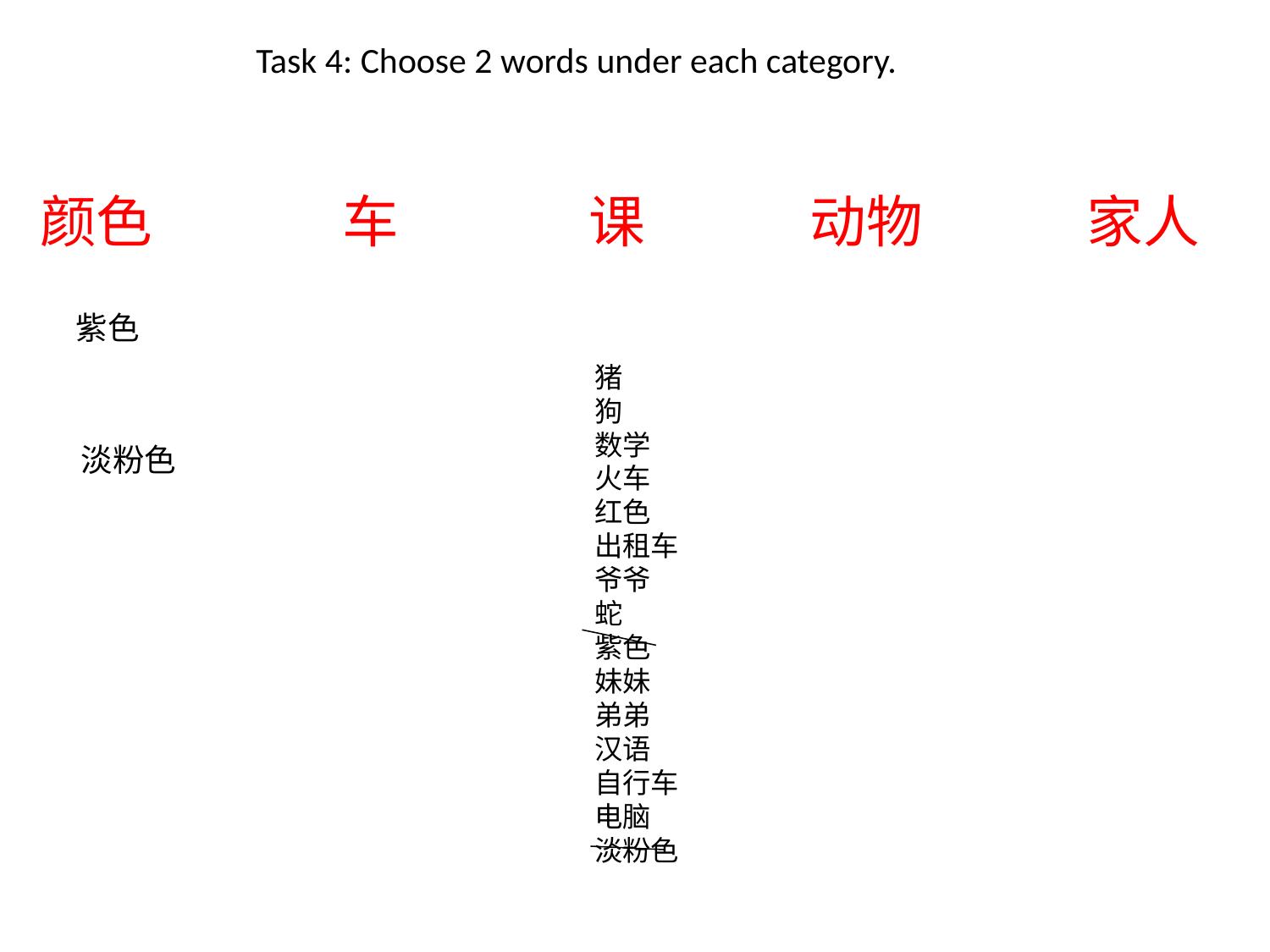

Task 4: Choose 2 words under each category.
颜色               车               课             动物             家人
紫色
猪
狗
数学
火车
红色
出租车
爷爷
蛇
紫色
妹妹
弟弟
汉语
自行车
电脑
淡粉色

淡粉色